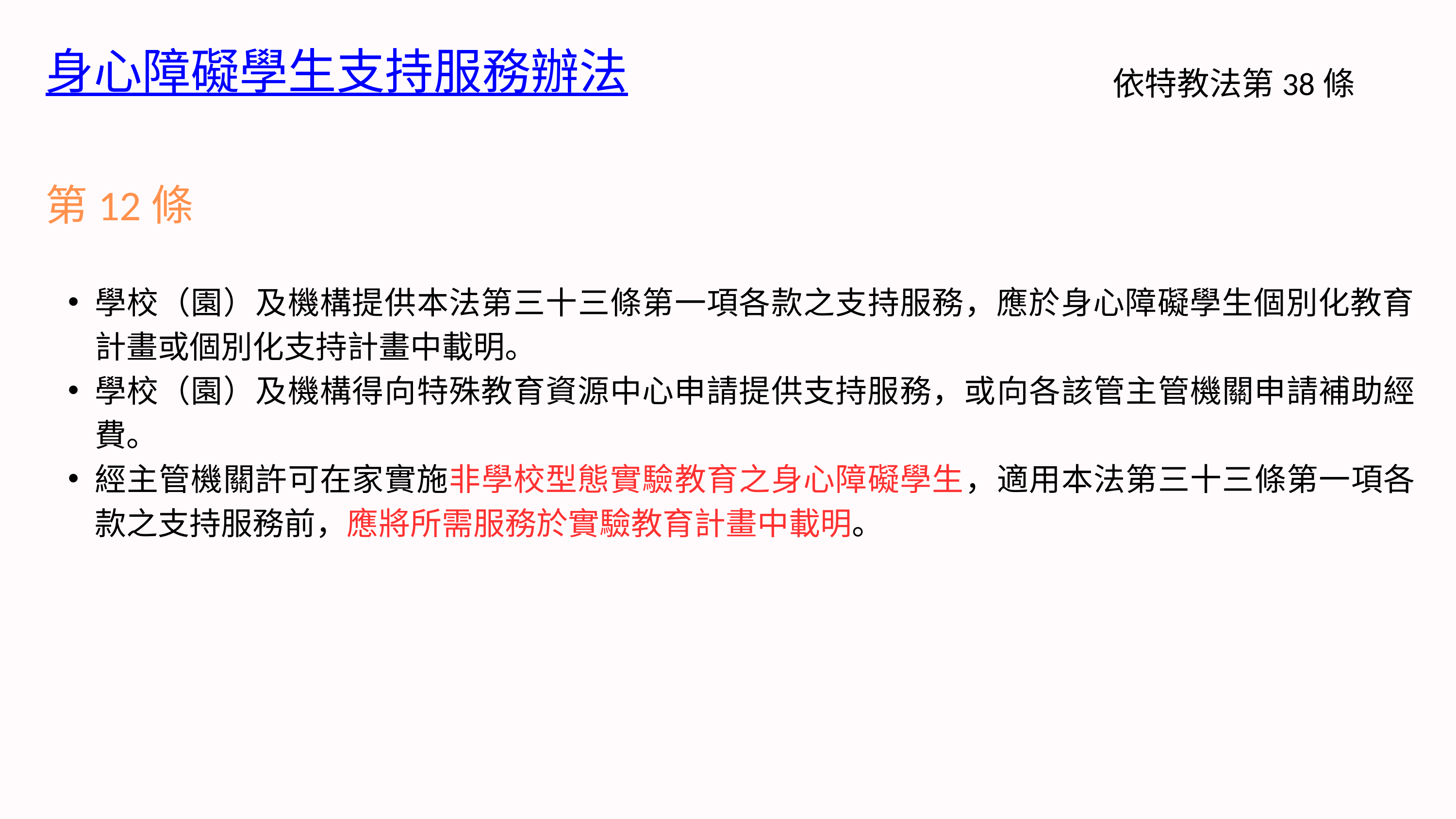

身心障礙學生支持服務辦法
依特教法第38條
第12條
學校（園）及機構提供本法第三十三條第一項各款之支持服務，應於身心障礙學生個別化教育計畫或個別化支持計畫中載明。
學校（園）及機構得向特殊教育資源中心申請提供支持服務，或向各該管主管機關申請補助經費。
經主管機關許可在家實施非學校型態實驗教育之身心障礙學生，適用本法第三十三條第一項各款之支持服務前，應將所需服務於實驗教育計畫中載明。